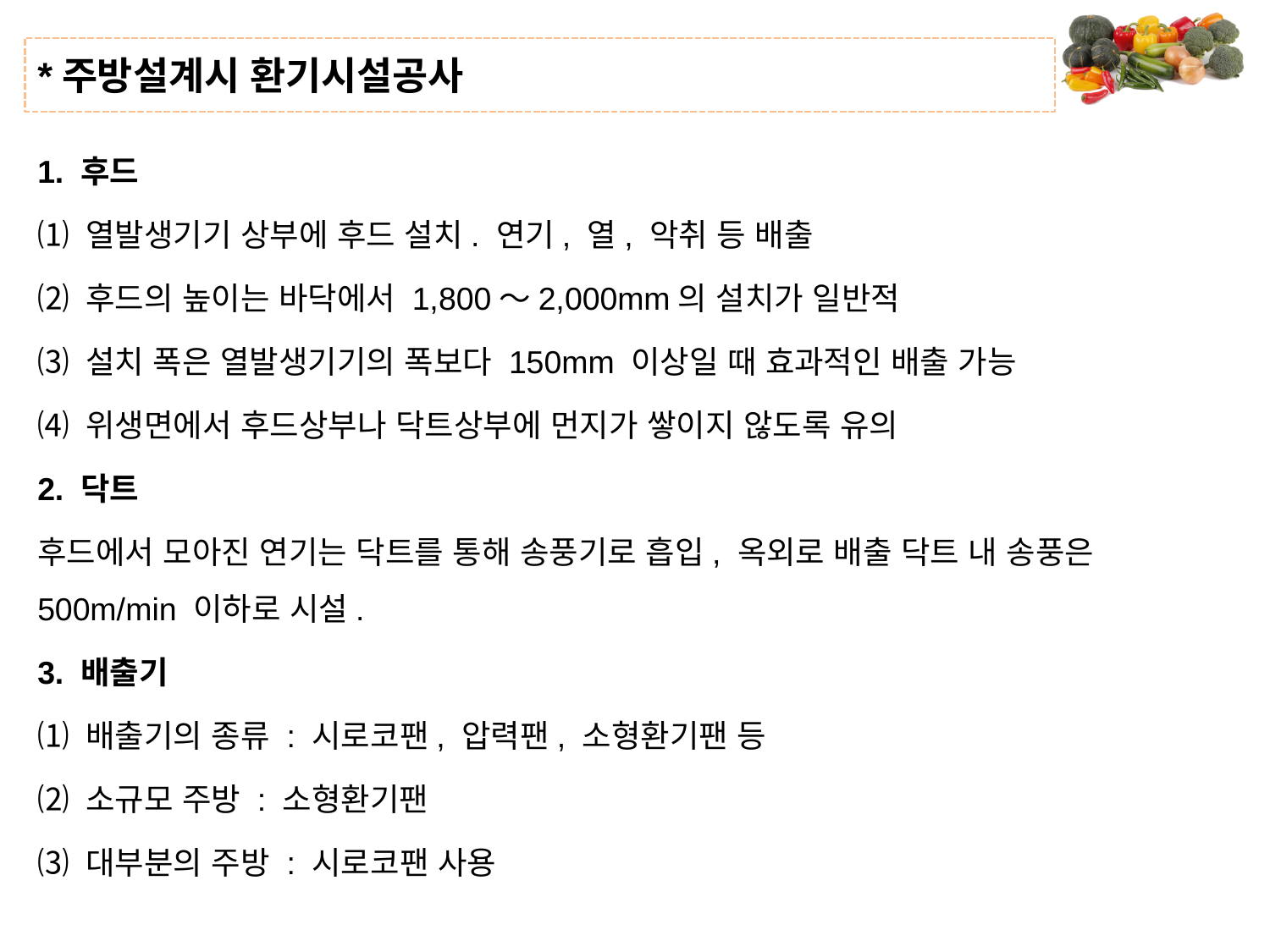

# *주방설계시 환기시설공사
1. 후드
⑴ 열발생기기 상부에 후드 설치. 연기, 열, 악취 등 배출
⑵ 후드의 높이는 바닥에서 1,800～2,000mm의 설치가 일반적
⑶ 설치 폭은 열발생기기의 폭보다 150mm 이상일 때 효과적인 배출 가능
⑷ 위생면에서 후드상부나 닥트상부에 먼지가 쌓이지 않도록 유의
2. 닥트
후드에서 모아진 연기는 닥트를 통해 송풍기로 흡입, 옥외로 배출 닥트 내 송풍은 500m/min 이하로 시설.
3. 배출기
⑴ 배출기의 종류 : 시로코팬, 압력팬, 소형환기팬 등
⑵ 소규모 주방 : 소형환기팬
⑶ 대부분의 주방 : 시로코팬 사용